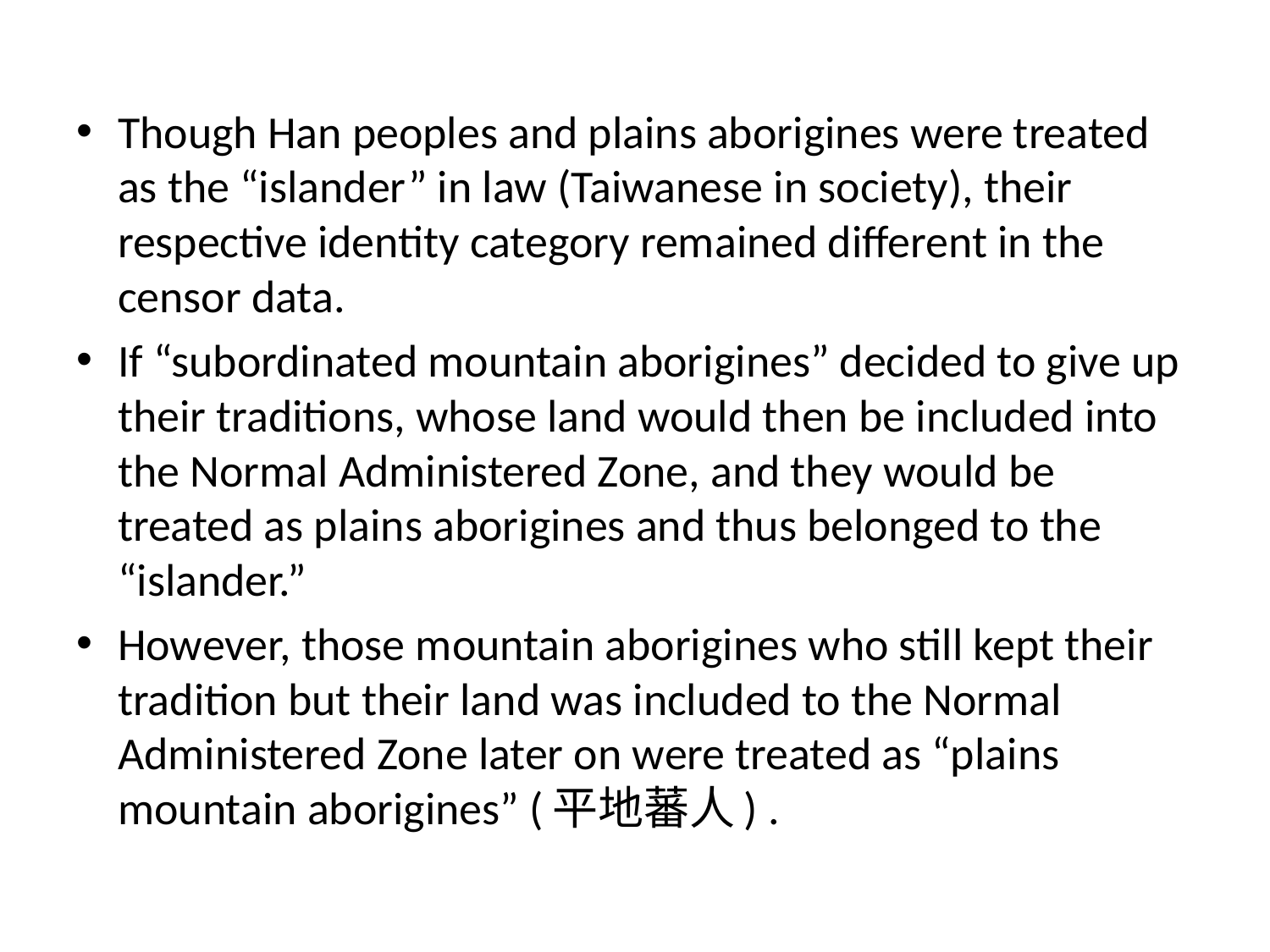

#
Though Han peoples and plains aborigines were treated as the “islander” in law (Taiwanese in society), their respective identity category remained different in the censor data.
If “subordinated mountain aborigines” decided to give up their traditions, whose land would then be included into the Normal Administered Zone, and they would be treated as plains aborigines and thus belonged to the “islander.”
However, those mountain aborigines who still kept their tradition but their land was included to the Normal Administered Zone later on were treated as “plains mountain aborigines” (平地蕃人) .